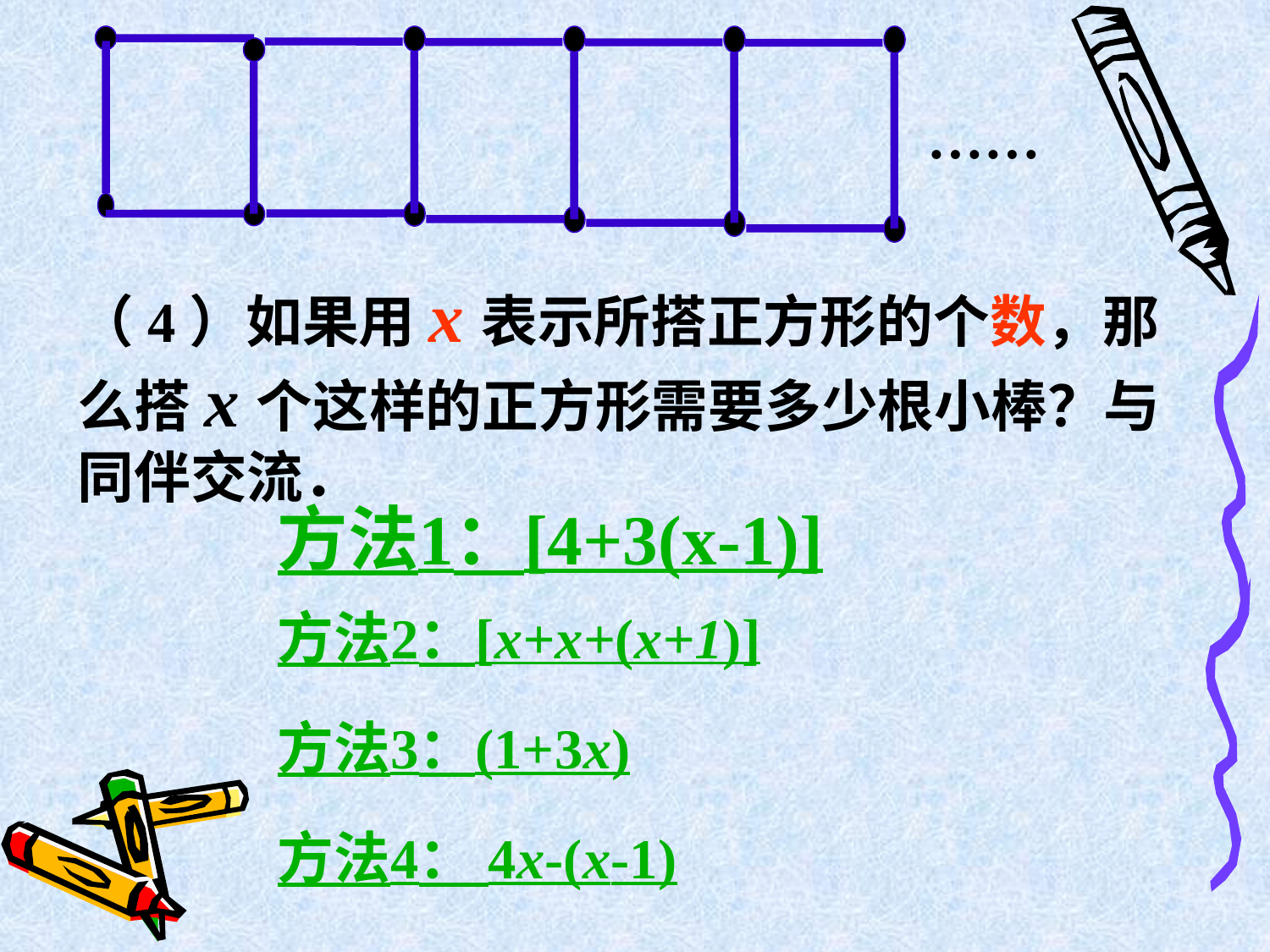

……
（4）如果用x表示所搭正方形的个数，那么搭x个这样的正方形需要多少根小棒？与同伴交流．
方法1：[4+3(x-1)]
方法2：[x+x+(x+1)]

方法3：(1+3x)

方法4： 4x-(x-1)